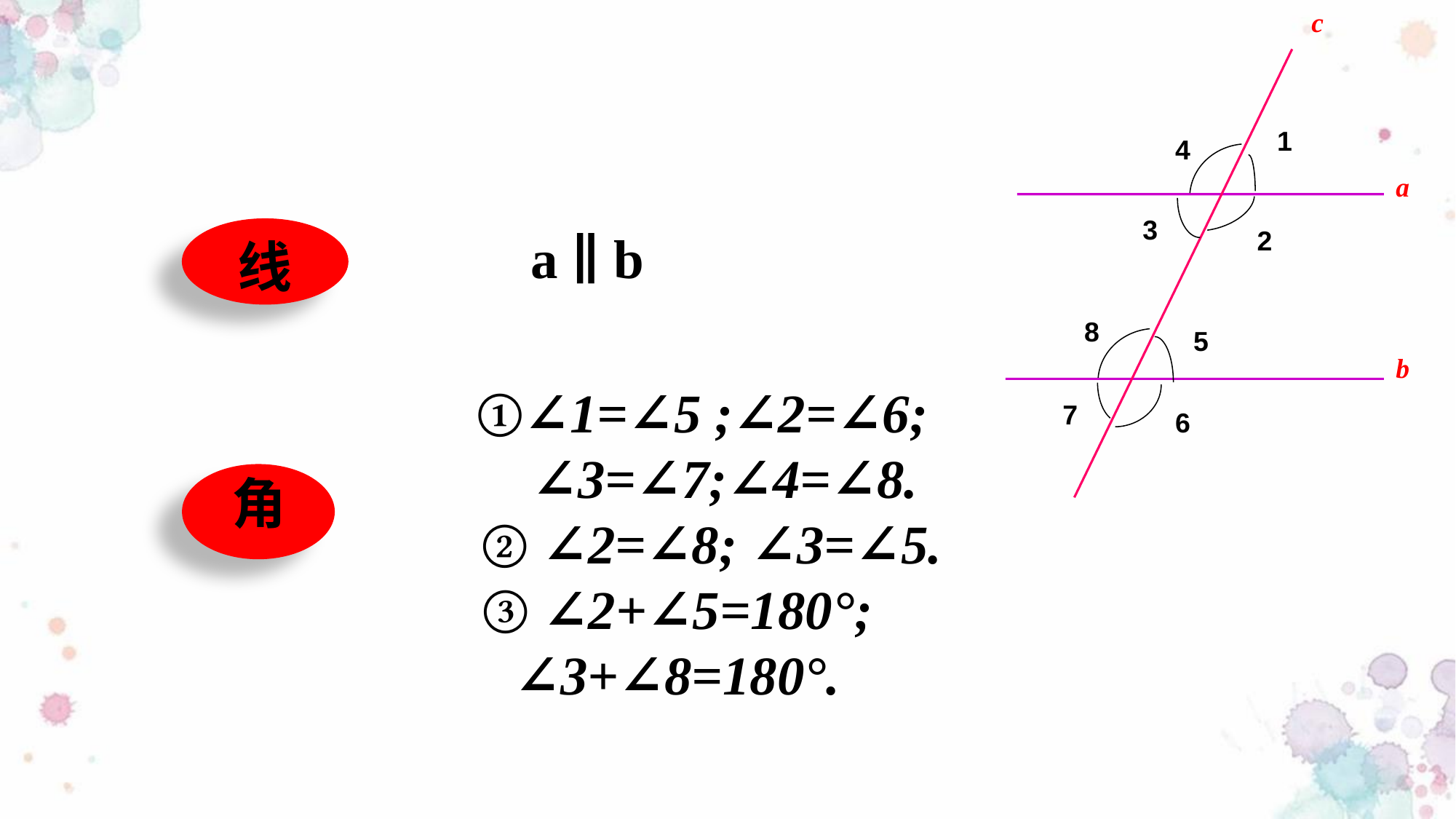

c

1
4
a

3
8
5

b
7
6

2

线
 a ∥ b
      ①∠1=∠5 ;∠2=∠6;
       ∠3=∠7;∠4=∠8.
     ② ∠2=∠8; ∠3=∠5.
③ ∠2+∠5=180°; ∠3+∠8=180°.

角